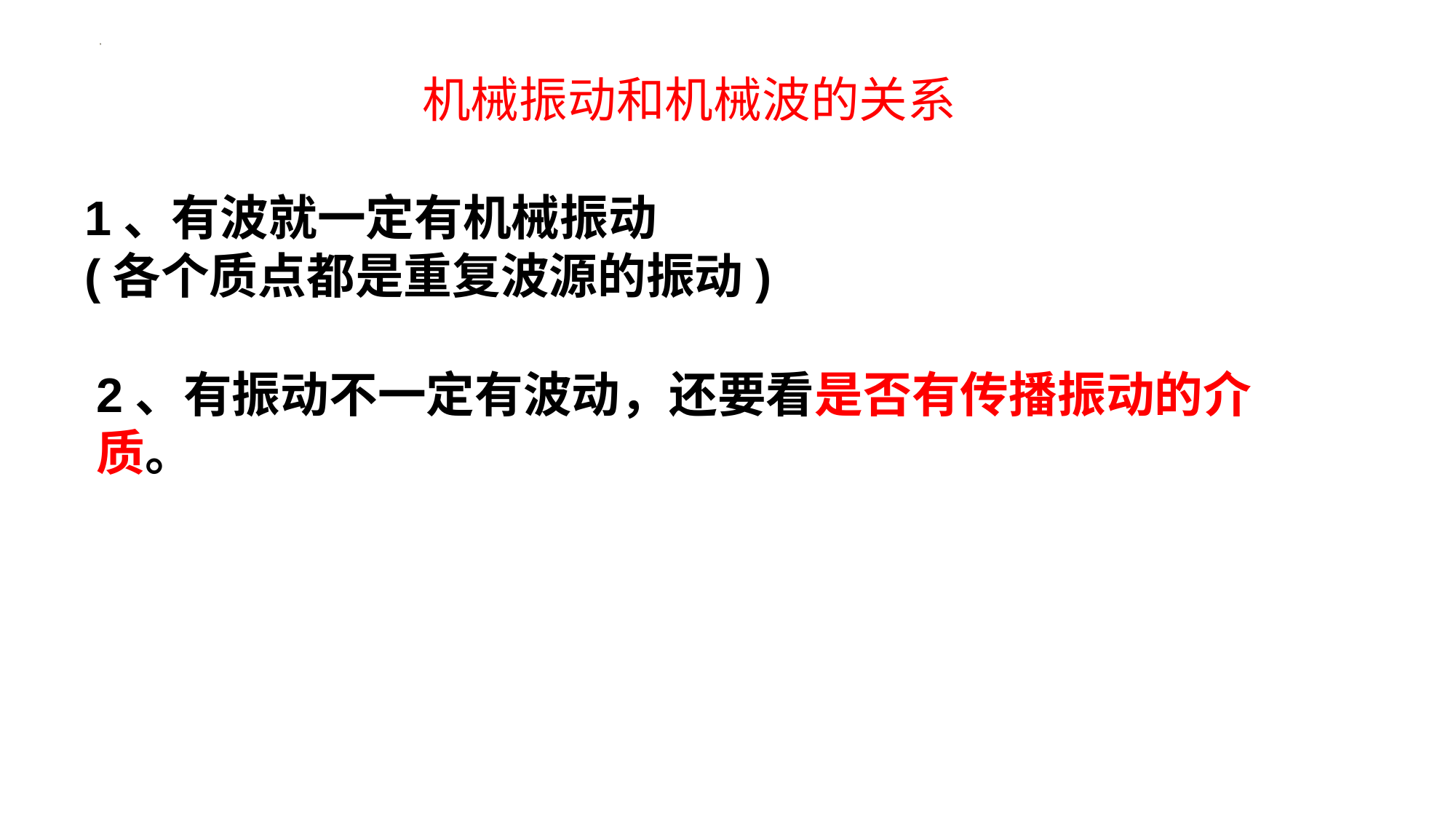

机械振动和机械波的关系
1、有波就一定有机械振动
(各个质点都是重复波源的振动)
2、有振动不一定有波动，还要看是否有传播振动的介质。